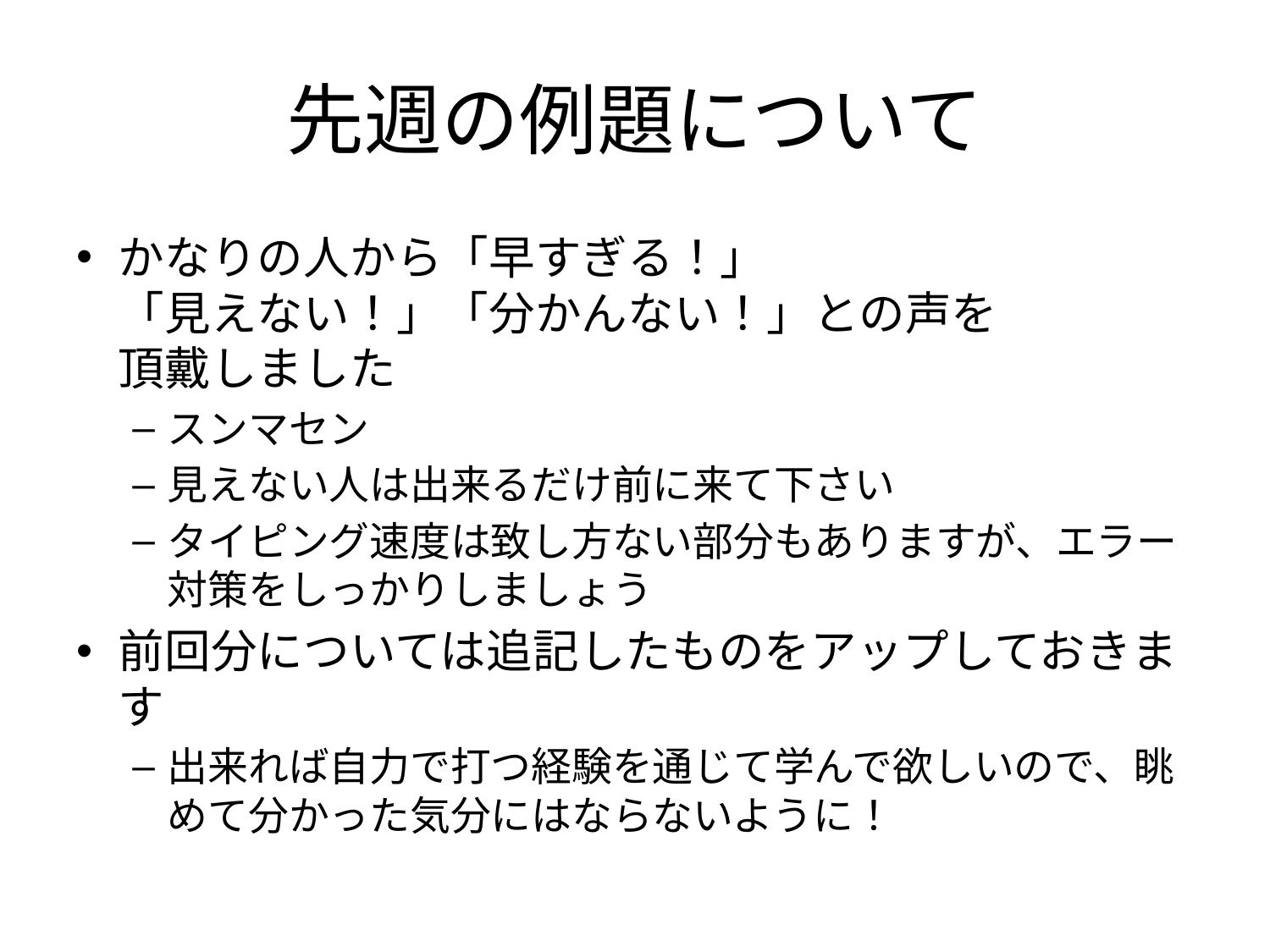

# 先週の例題について
かなりの人から「早すぎる！」
「見えない！」「分かんない！」との声を
頂戴しました
スンマセン
見えない人は出来るだけ前に来て下さい
タイピング速度は致し方ない部分もありますが、エラー対策をしっかりしましょう
前回分については追記したものをアップしておきます
出来れば自力で打つ経験を通じて学んで欲しいので、眺めて分かった気分にはならないように！